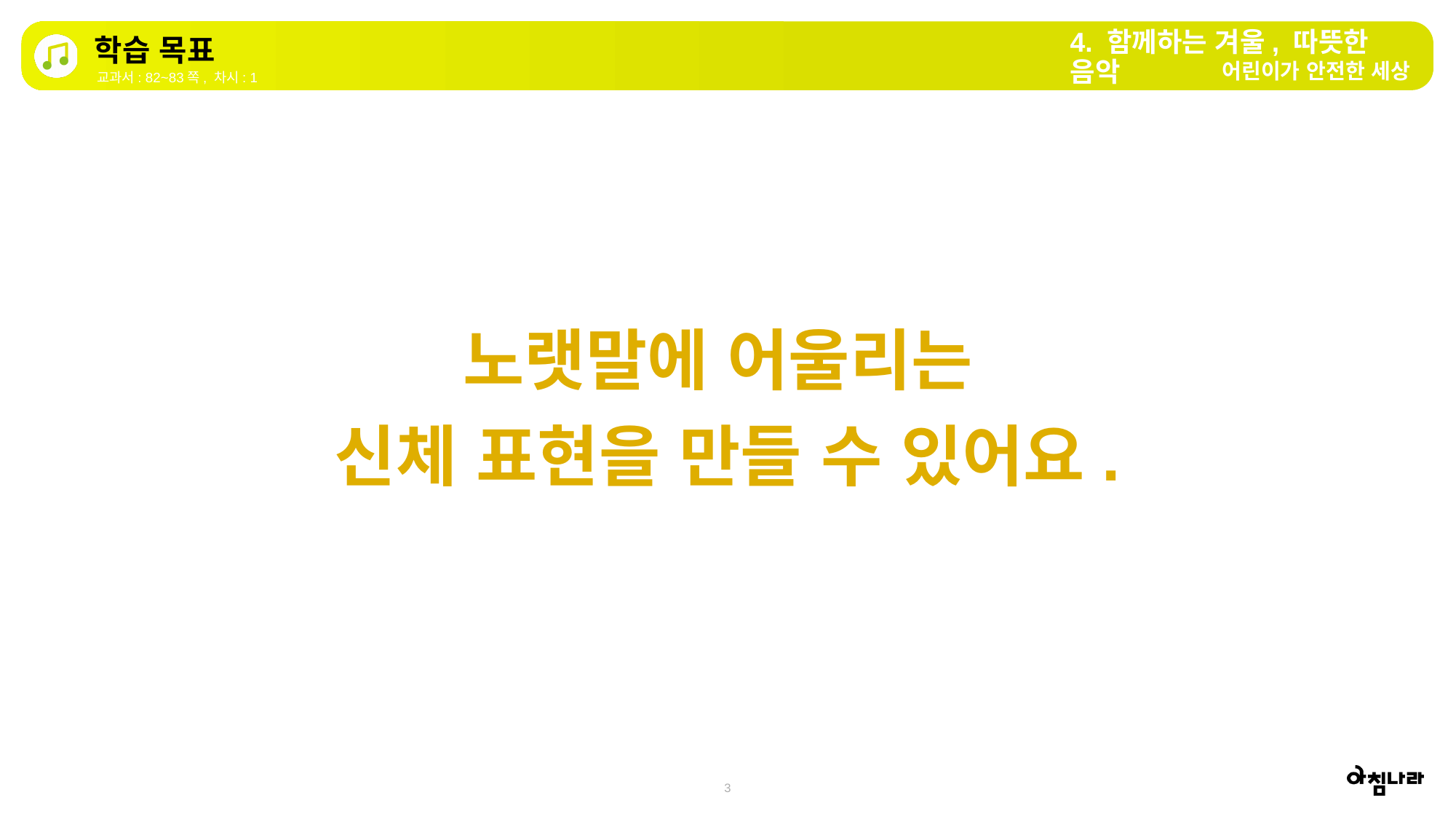

4. 함께하는 겨울, 따뜻한 음악
학습 목표
어린이가 안전한 세상
교과서: 82~83쪽, 차시: 1
노랫말에 어울리는
신체 표현을 만들 수 있어요.
3